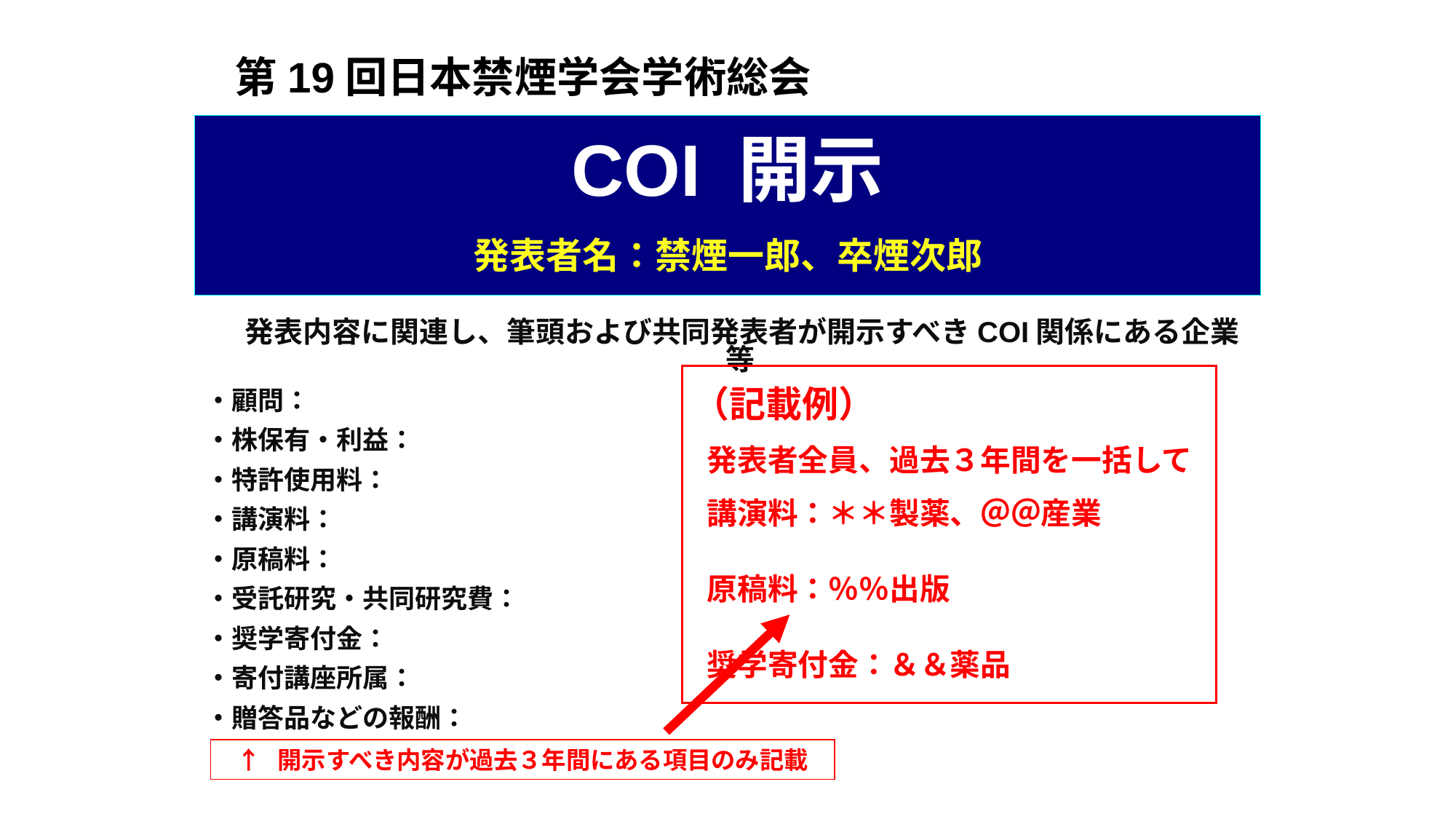

第19回日本禁煙学会学術総会
# COI 開示 　 発表者名：禁煙一郎、卒煙次郎
　発表内容に関連し、筆頭および共同発表者が開示すべきCOI関係にある企業等
・顧問：
・株保有・利益：
・特許使用料：
・講演料：
・原稿料：
・受託研究・共同研究費：
・奨学寄付金：
・寄付講座所属：
・贈答品などの報酬：

（記載例）

 発表者全員、過去３年間を一括して

 講演料：＊＊製薬、＠＠産業
 原稿料：％％出版
 奨学寄付金：＆＆薬品

↑  開示すべき内容が過去３年間にある項目のみ記載